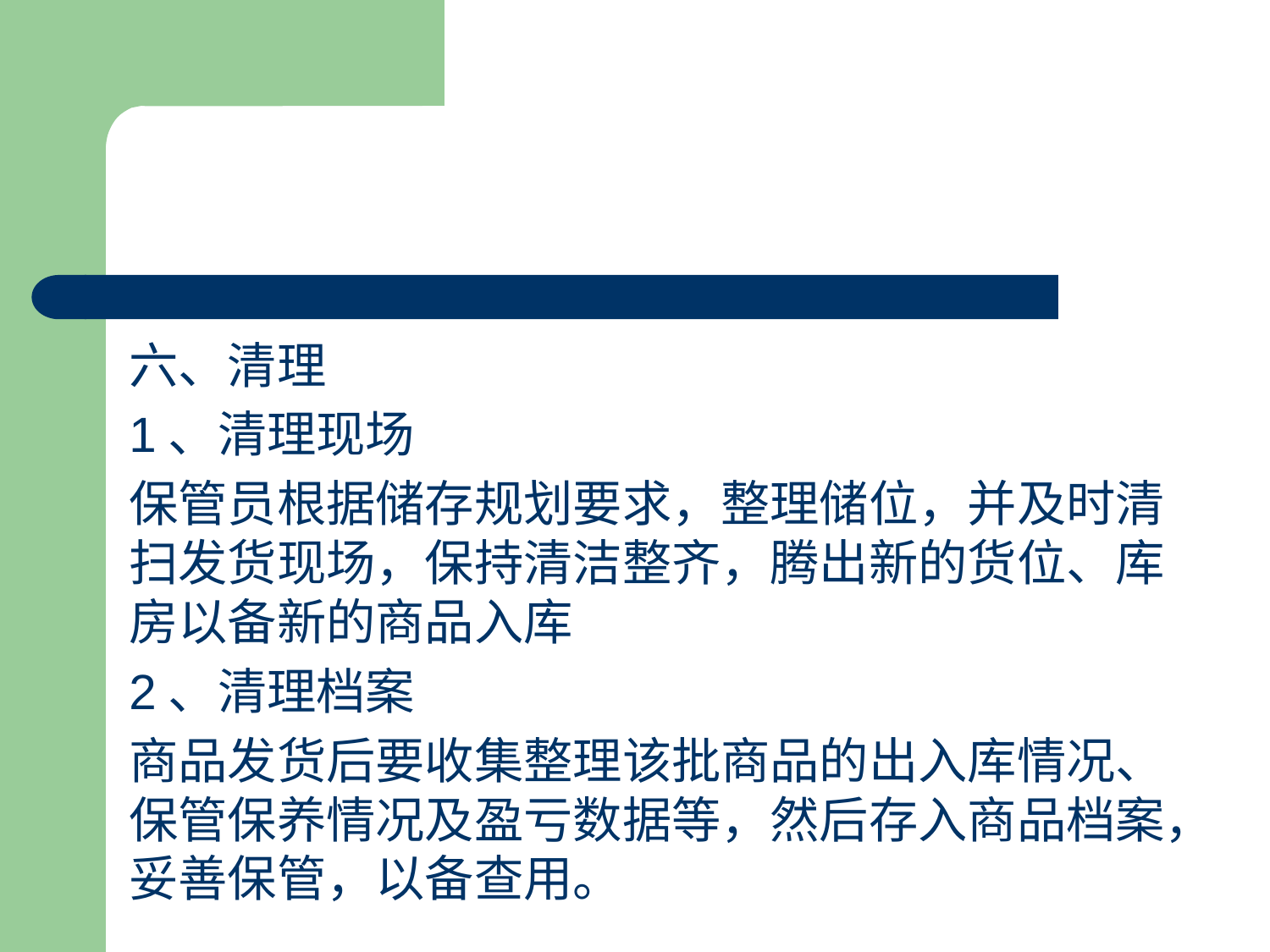

#
六、清理
1、清理现场
保管员根据储存规划要求，整理储位，并及时清扫发货现场，保持清洁整齐，腾出新的货位、库房以备新的商品入库
2、清理档案
商品发货后要收集整理该批商品的出入库情况、保管保养情况及盈亏数据等，然后存入商品档案，妥善保管，以备查用。